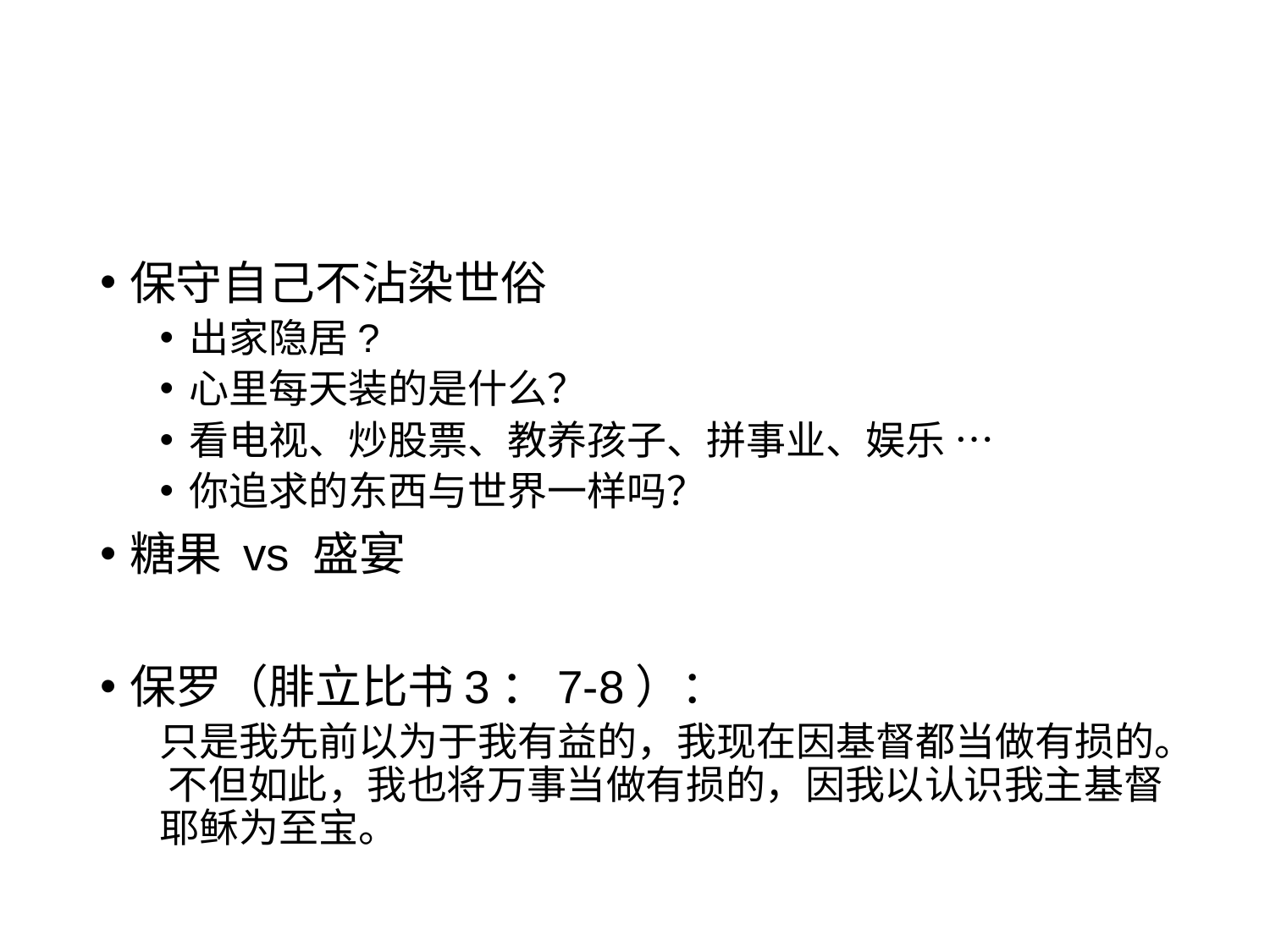

#
保守自己不沾染世俗
出家隐居?
心里每天装的是什么？
看电视、炒股票、教养孩子、拼事业、娱乐 …
你追求的东西与世界一样吗？
糖果 vs 盛宴

保罗（腓立比书3：7-8）：
只是我先前以为于我有益的，我现在因基督都当做有损的。 不但如此，我也将万事当做有损的，因我以认识我主基督耶稣为至宝。